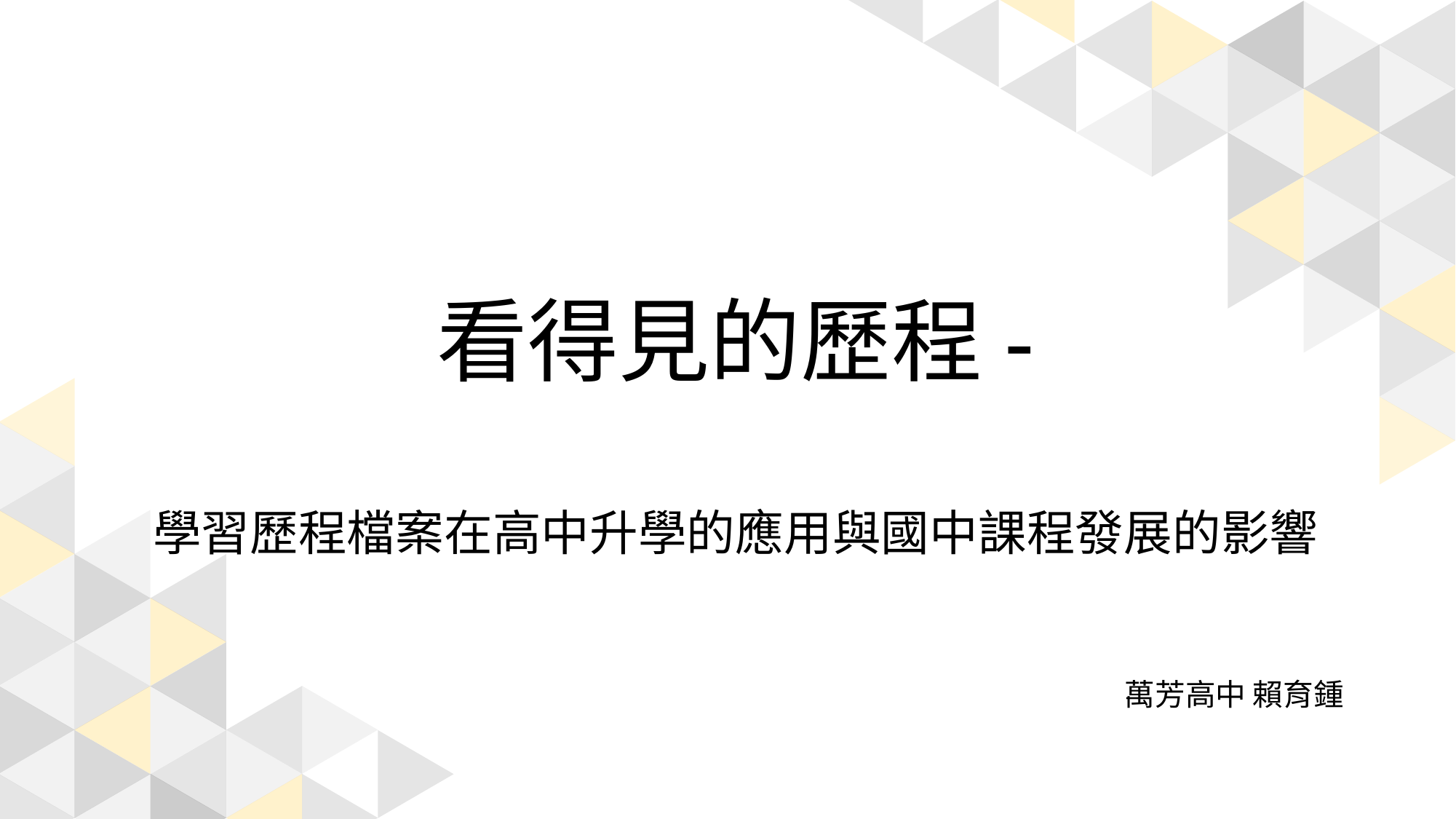

看得見的歷程-

學習歷程檔案在高中升學的應用與國中課程發展的影響

萬芳高中 賴育鍾